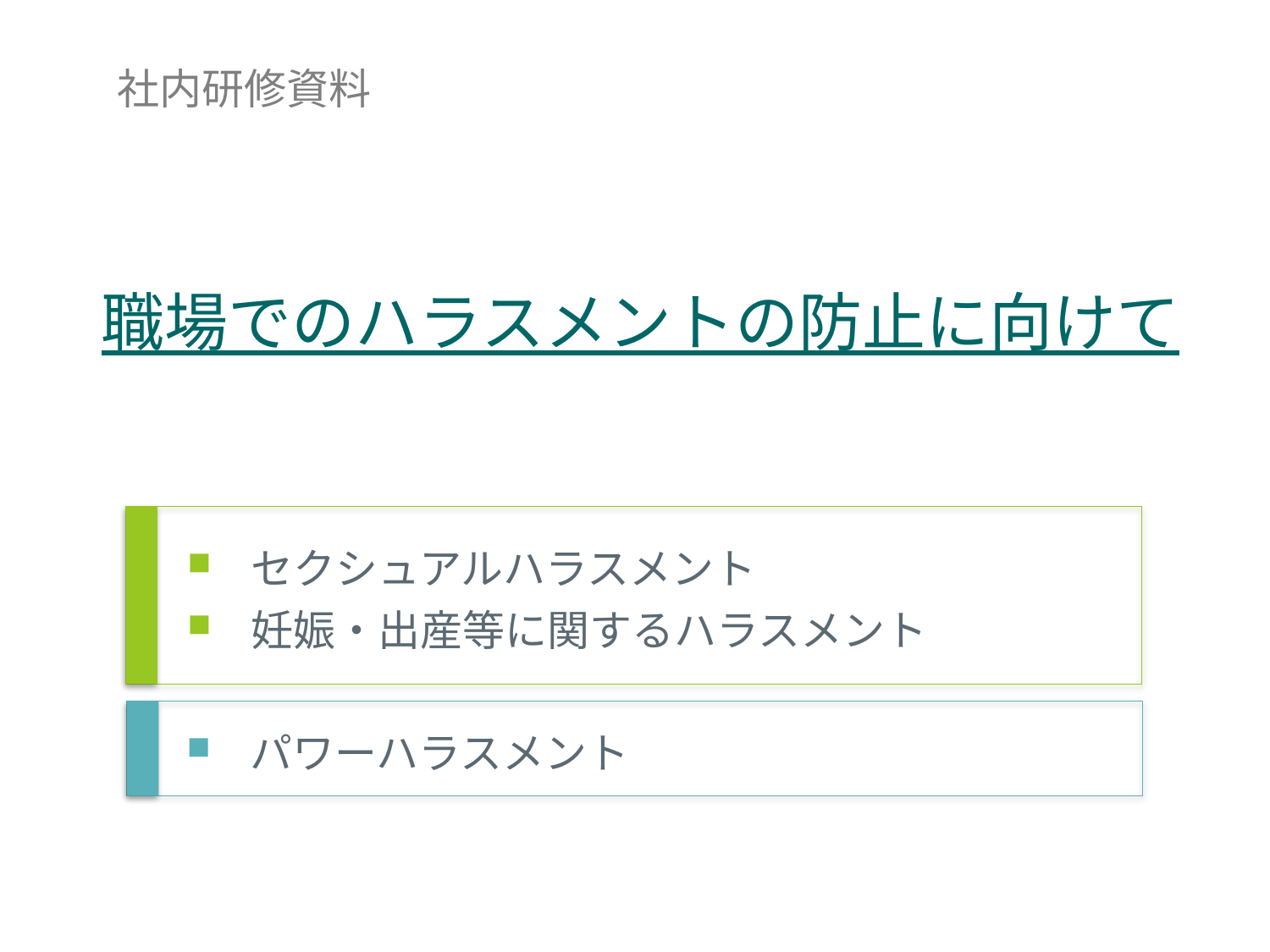

社内研修資料
# 職場でのハラスメントの防止に向けて
セクシュアルハラスメント
妊娠・出産等に関するハラスメント
パワーハラスメント